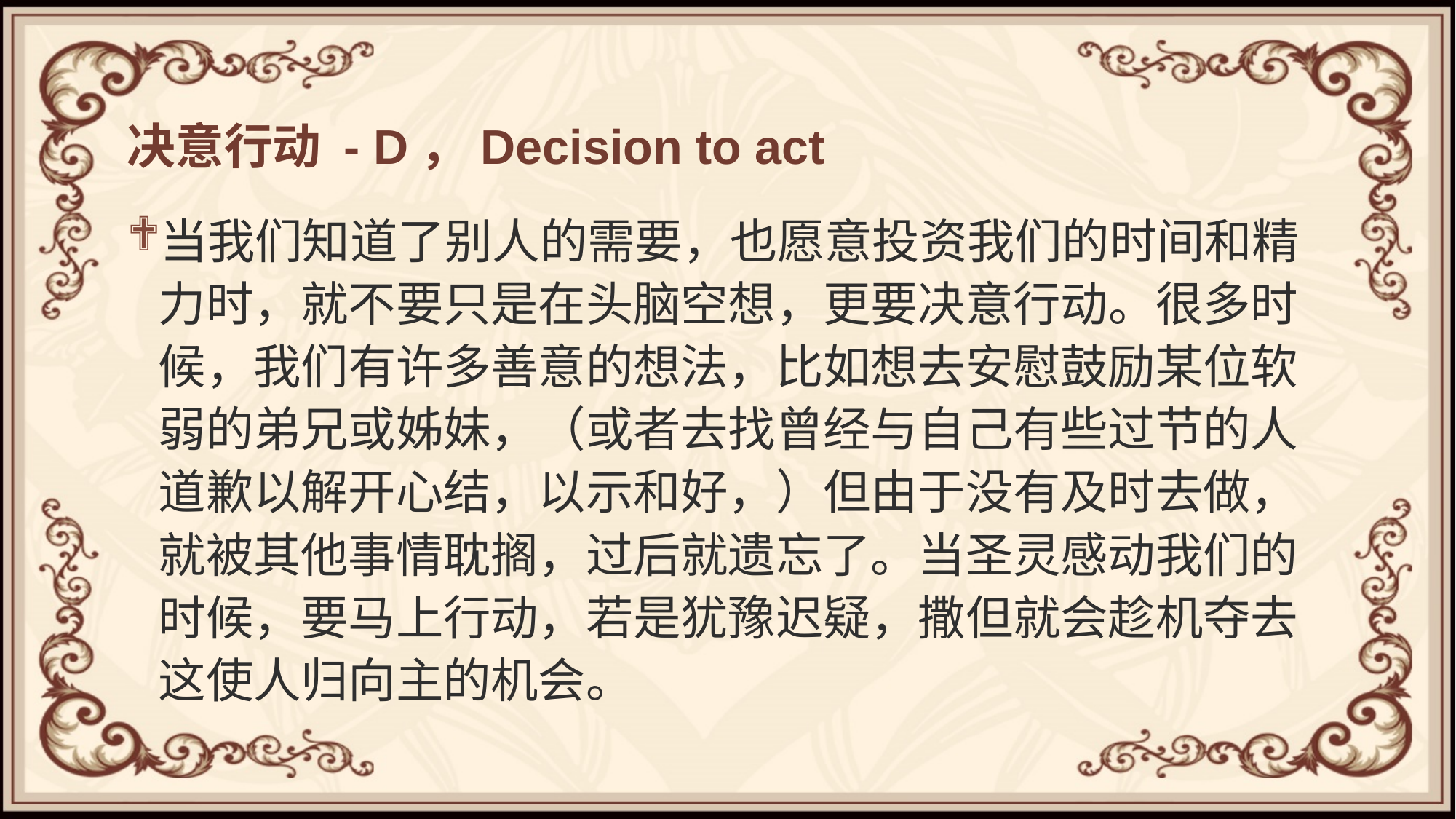

# 决意行动 - D，Decision to act
当我们知道了别人的需要，也愿意投资我们的时间和精力时，就不要只是在头脑空想，更要决意行动。很多时候，我们有许多善意的想法，比如想去安慰鼓励某位软弱的弟兄或姊妹，（或者去找曾经与自己有些过节的人道歉以解开心结，以示和好，）但由于没有及时去做，就被其他事情耽搁，过后就遗忘了。当圣灵感动我们的时候，要马上行动，若是犹豫迟疑，撒但就会趁机夺去这使人归向主的机会。